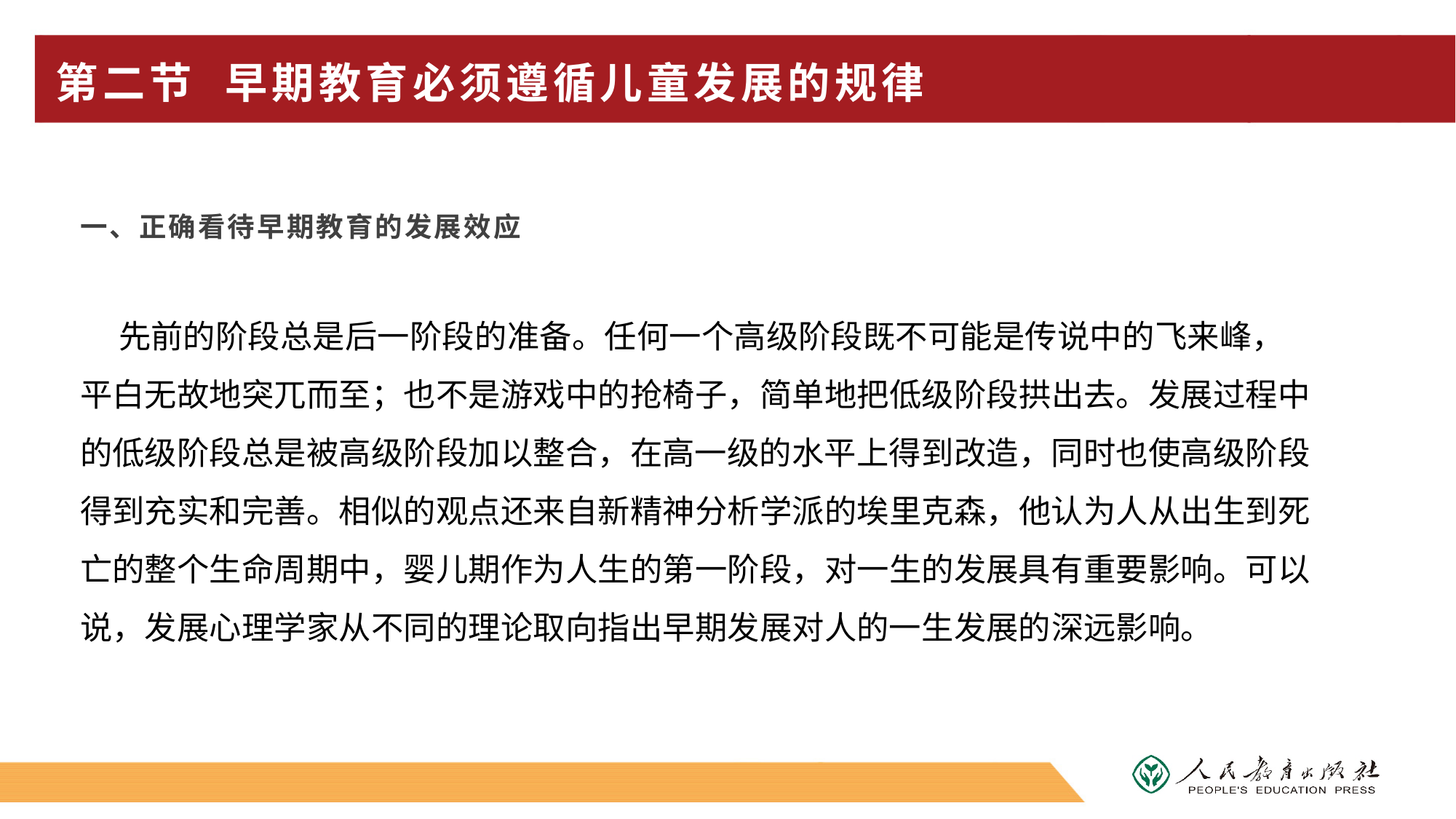

# 第二节  早期教育必须遵循儿童发展的规律
一、正确看待早期教育的发展效应
先前的阶段总是后一阶段的准备。任何一个高级阶段既不可能是传说中的飞来峰，平白无故地突兀而至；也不是游戏中的抢椅子，简单地把低级阶段拱出去。发展过程中的低级阶段总是被高级阶段加以整合，在高一级的水平上得到改造，同时也使高级阶段得到充实和完善。相似的观点还来自新精神分析学派的埃里克森，他认为人从出生到死亡的整个生命周期中，婴儿期作为人生的第一阶段，对一生的发展具有重要影响。可以说，发展心理学家从不同的理论取向指出早期发展对人的一生发展的深远影响。